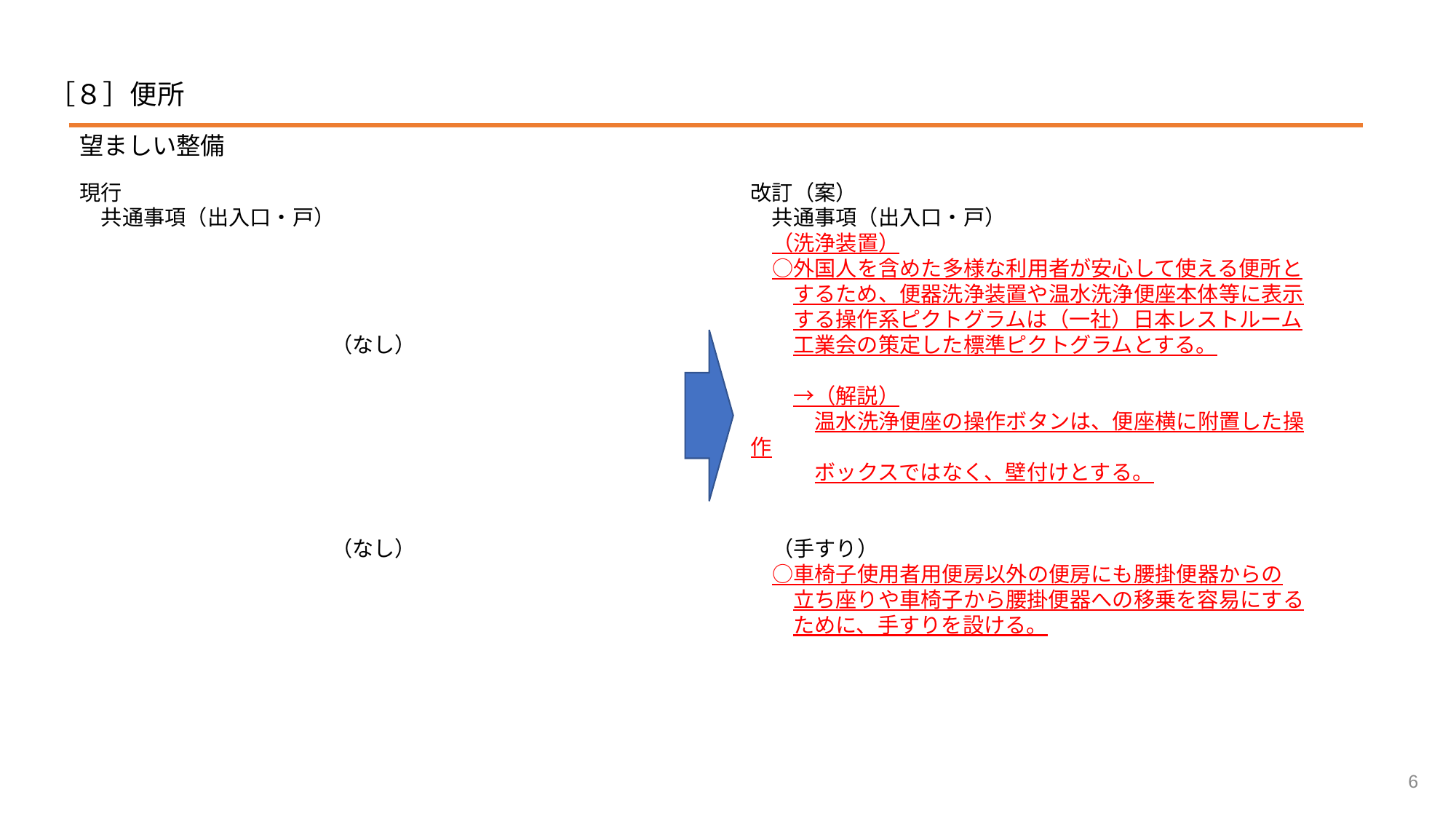

# ［８］便所
望ましい整備
現行
　共通事項（出入口・戸）

（なし）

（なし）

改訂（案）
　共通事項（出入口・戸）
　（洗浄装置）
　○外国人を含めた多様な利用者が安心して使える便所と
　　するため、便器洗浄装置や温水洗浄便座本体等に表示
　　する操作系ピクトグラムは（一社）日本レストルーム
　　工業会の策定した標準ピクトグラムとする。

　　→（解説）
　　　温水洗浄便座の操作ボタンは、便座横に附置した操作
　　　ボックスではなく、壁付けとする。

　（手すり）
　○車椅子使用者用便房以外の便房にも腰掛便器からの
　　立ち座りや車椅子から腰掛便器への移乗を容易にする
　　ために、手すりを設ける。

6